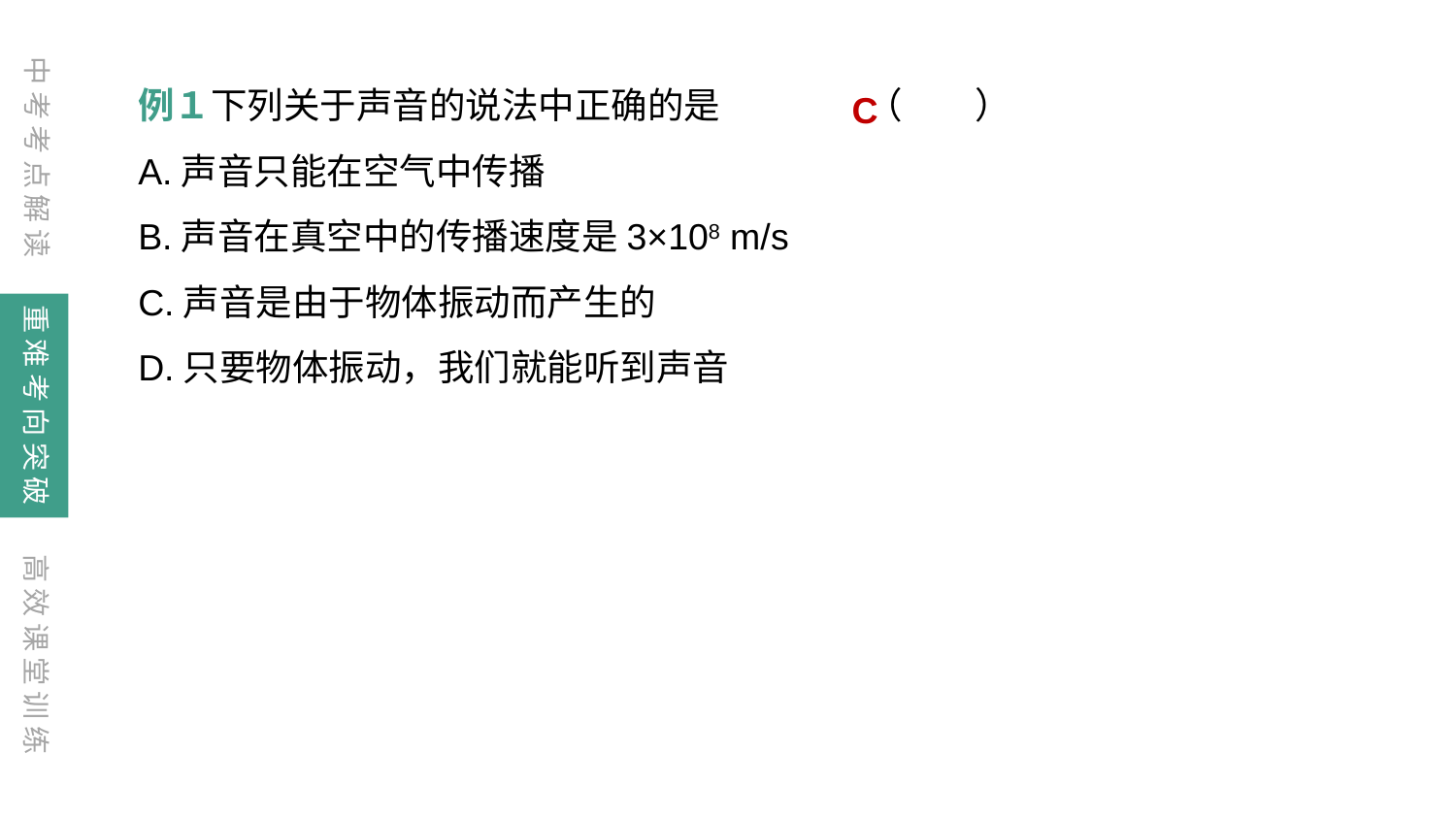

中考考点解读
例１下列关于声音的说法中正确的是	（　　）
A.声音只能在空气中传播
B.声音在真空中的传播速度是3×108 m/s
C.声音是由于物体振动而产生的
D.只要物体振动，我们就能听到声音
C
重难考向突破

高效课堂训练